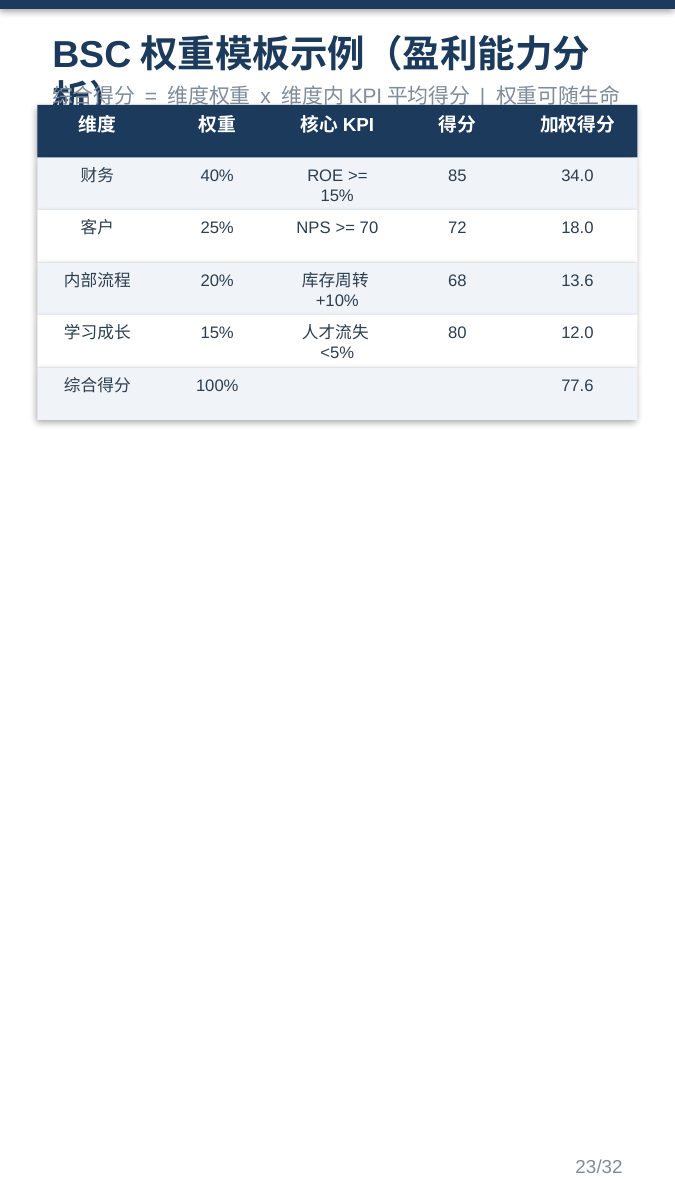

BSC权重模板示例（盈利能力分析）
综合得分 = 维度权重 x 维度内KPI平均得分 | 权重可随生命周期动态调整

维度
权重
核心KPI
得分
加权得分

财务
40%
ROE >= 15%
85
34.0

客户
25%
NPS >= 70
72
18.0

内部流程
20%
库存周转+10%
68
13.6

学习成长
15%
人才流失<5%
80
12.0

综合得分
100%

77.6
23/32